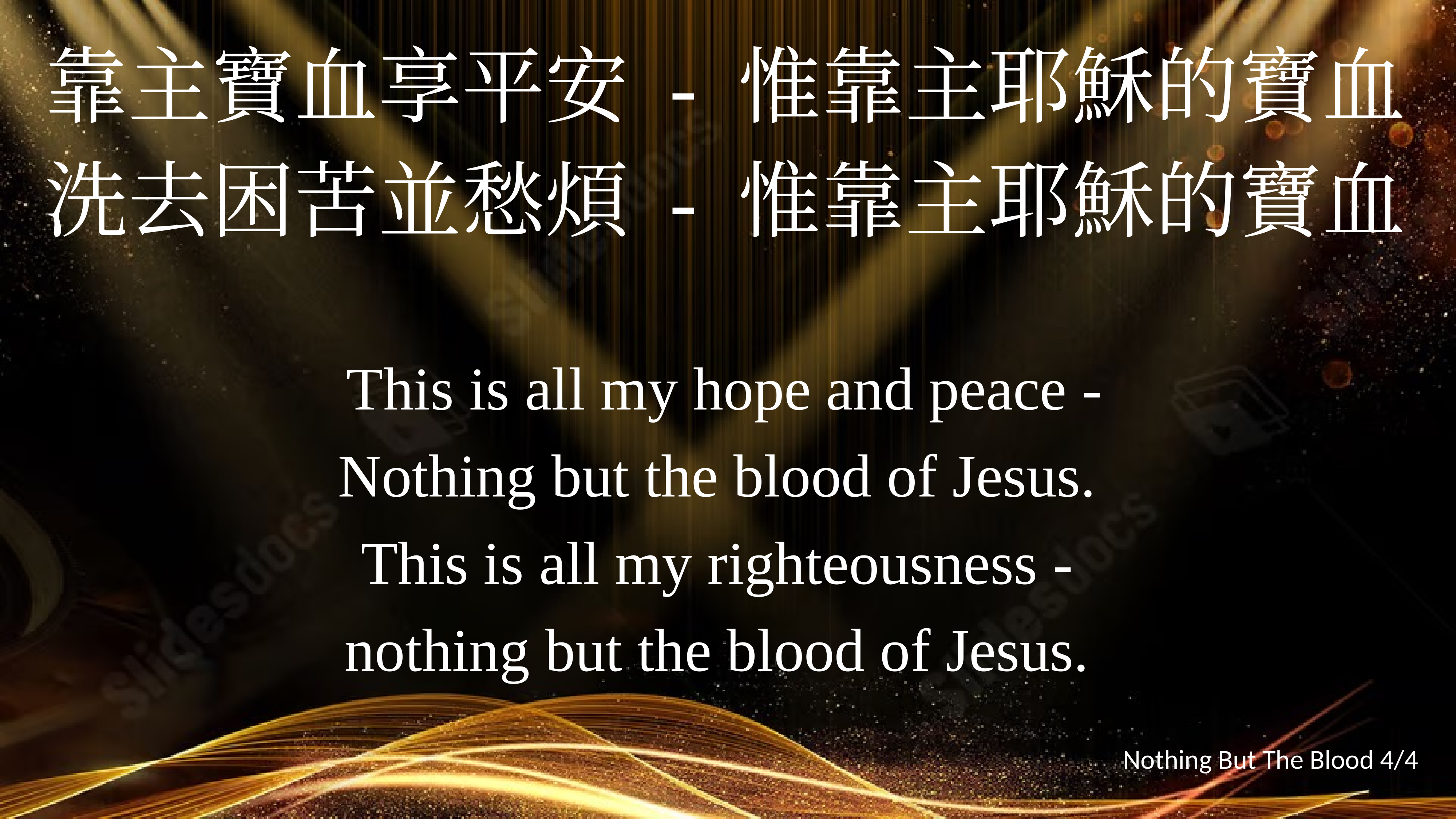

靠主寶血享平安 - 惟靠主耶穌的寶血
洗去困苦並愁煩 - 惟靠主耶穌的寶血

This is all my hope and peace -
Nothing but the blood of Jesus.
This is all my righteousness -
nothing but the blood of Jesus.
Nothing But The Blood 4/4